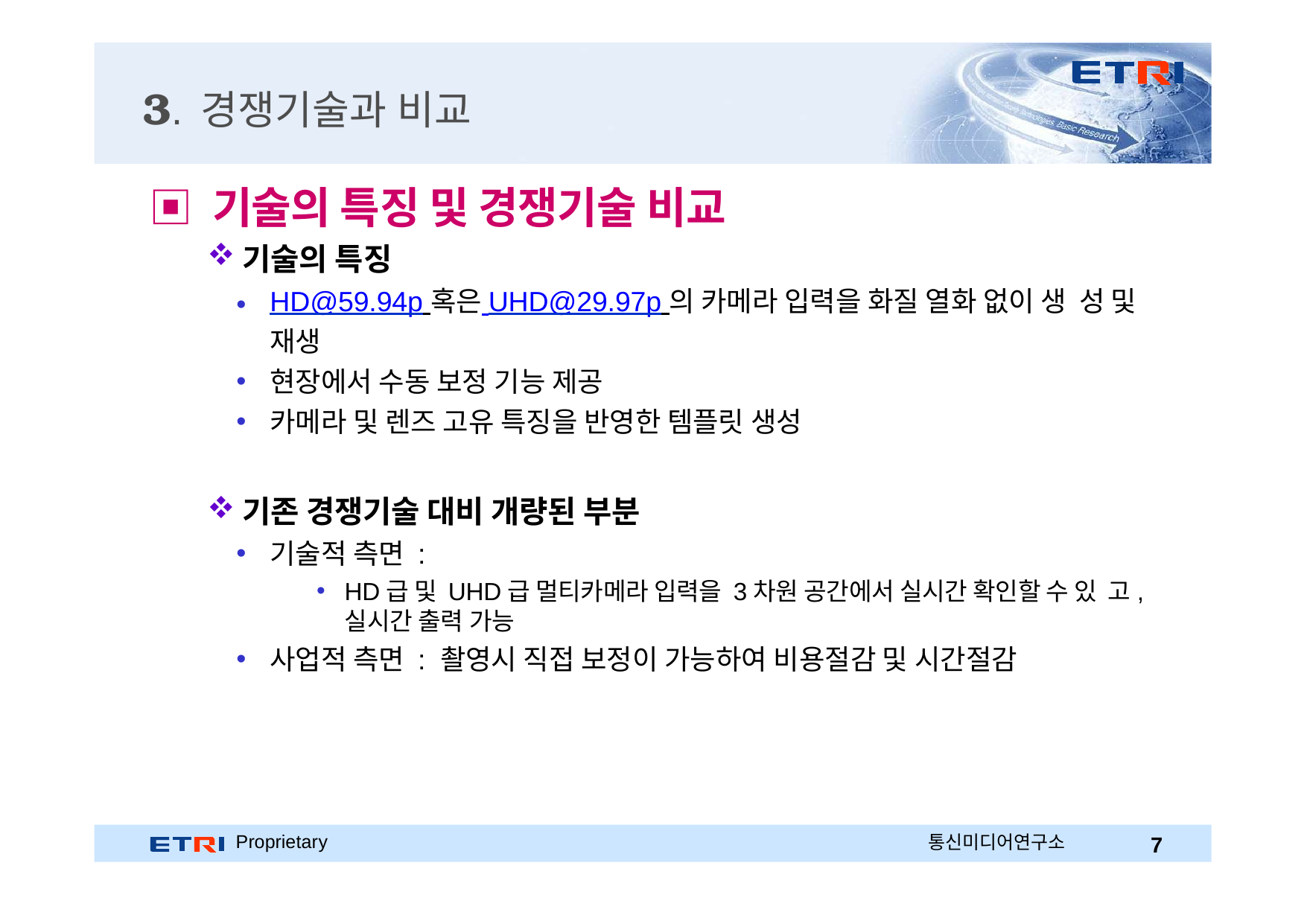

# 3. 경쟁기술과 비교
▣ 기술의 특징 및 경쟁기술 비교
기술의 특징
HD@59.94p 혹은 UHD@29.97p 의 카메라 입력을 화질 열화 없이 생  성 및 재생
현장에서 수동 보정 기능 제공
카메라 및 렌즈 고유 특징을 반영한 템플릿 생성

기존 경쟁기술 대비 개량된 부분
기술적 측면 :
HD급 및 UHD급 멀티카메라 입력을 3차원 공간에서 실시간 확인할 수 있  고, 실시간 출력 가능
사업적 측면 : 촬영시 직접 보정이 가능하여 비용절감 및 시간절감
Proprietary
통신미디어연구소
7